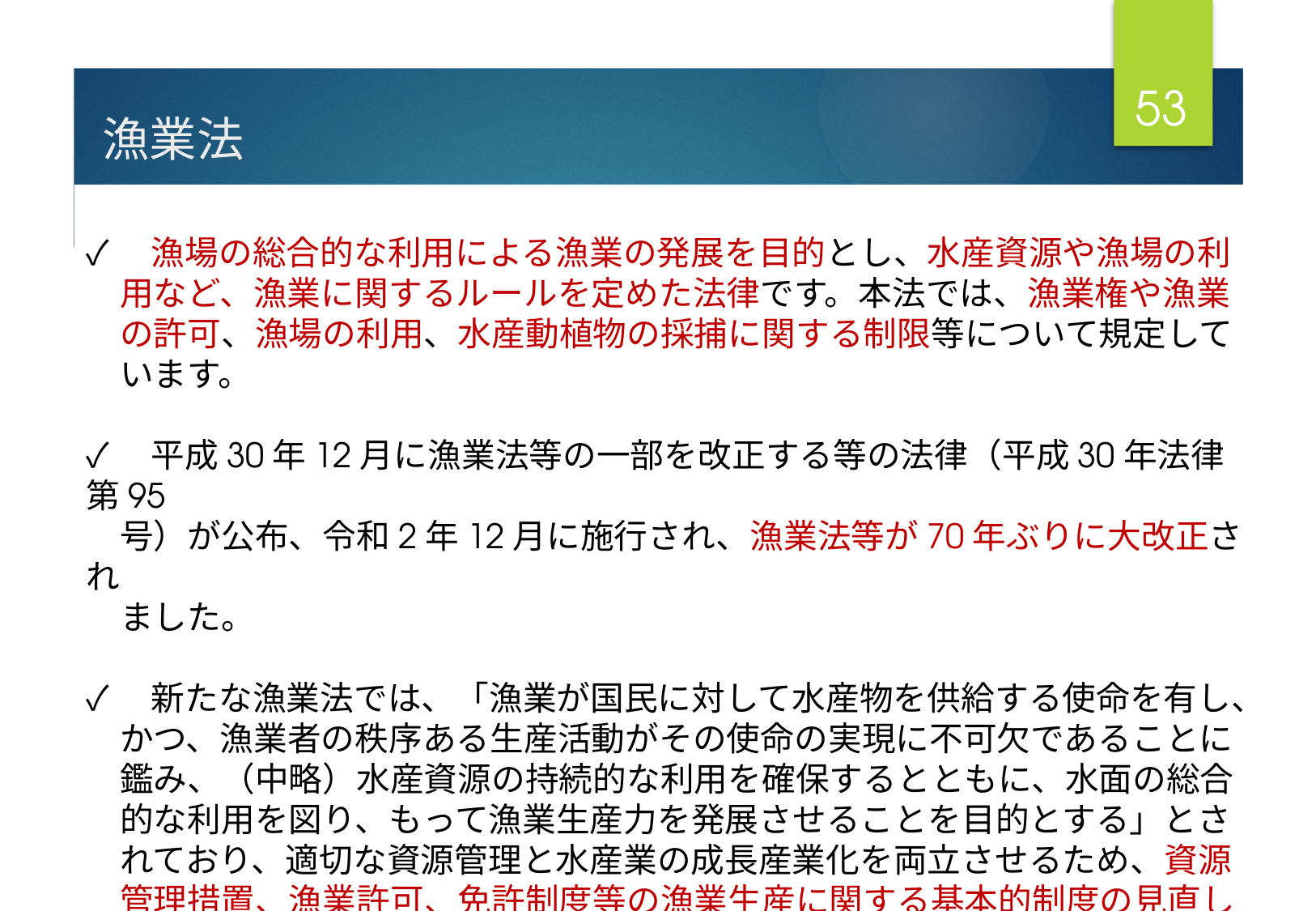

53
漁業法

✓　漁場の総合的な利用による漁業の発展を目的とし、水産資源や漁場の利
　用など、漁業に関するルールを定めた法律です。本法では、漁業権や漁業
　の許可、漁場の利用、水産動植物の採捕に関する制限等について規定して
　います。

✓　平成30年12月に漁業法等の一部を改正する等の法律（平成30年法律第95
　号）が公布、令和2年12月に施行され、漁業法等が70年ぶりに大改正され
　ました。

✓　新たな漁業法では、「漁業が国民に対して水産物を供給する使命を有し、
　かつ、漁業者の秩序ある生産活動がその使命の実現に不可欠であることに
　鑑み、（中略）水産資源の持続的な利用を確保するとともに、水面の総合
　的な利用を図り、もって漁業生産力を発展させることを目的とする」とさ
　れており、適切な資源管理と水産業の成長産業化を両立させるため、資源
　管理措置、漁業許可、免許制度等の漁業生産に関する基本的制度の見直し
　が行われました。
# Ⅰ.●●